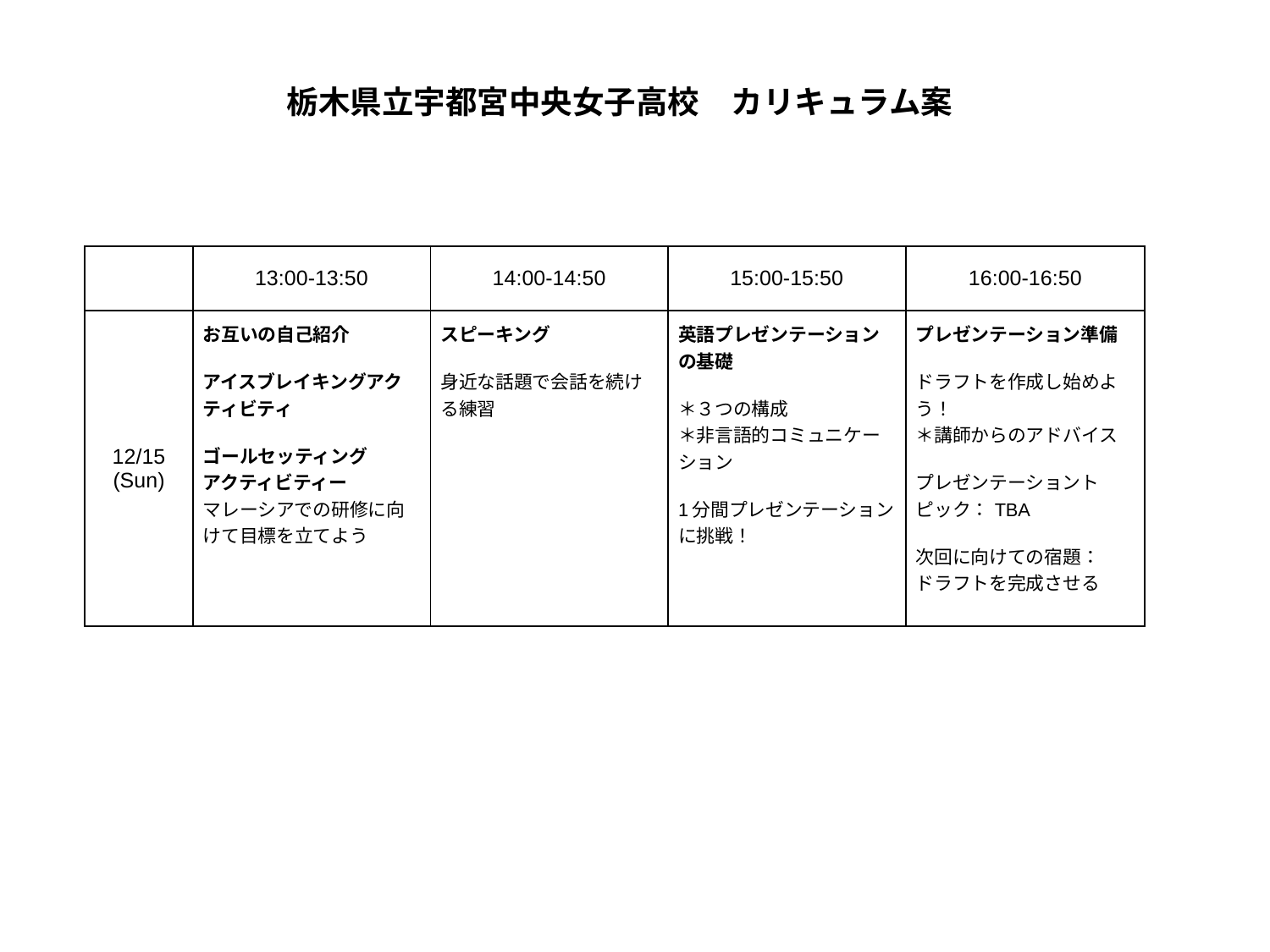

栃木県立宇都宮中央女子高校　カリキュラム案
|  | 13:00-13:50 | 14:00-14:50 | 15:00-15:50 | 16:00-16:50 |
| --- | --- | --- | --- | --- |
| 12/15 (Sun) | お互いの自己紹介 アイスブレイキングアクティビティ ゴールセッティング アクティビティー マレーシアでの研修に向けて目標を立てよう | スピーキング 身近な話題で会話を続ける練習 | 英語プレゼンテーションの基礎 ＊３つの構成 ＊非言語的コミュニケーション 1分間プレゼンテーションに挑戦！ | プレゼンテーション準備 ドラフトを作成し始めよう！ ＊講師からのアドバイス プレゼンテーショントピック：TBA 次回に向けての宿題： ドラフトを完成させる |